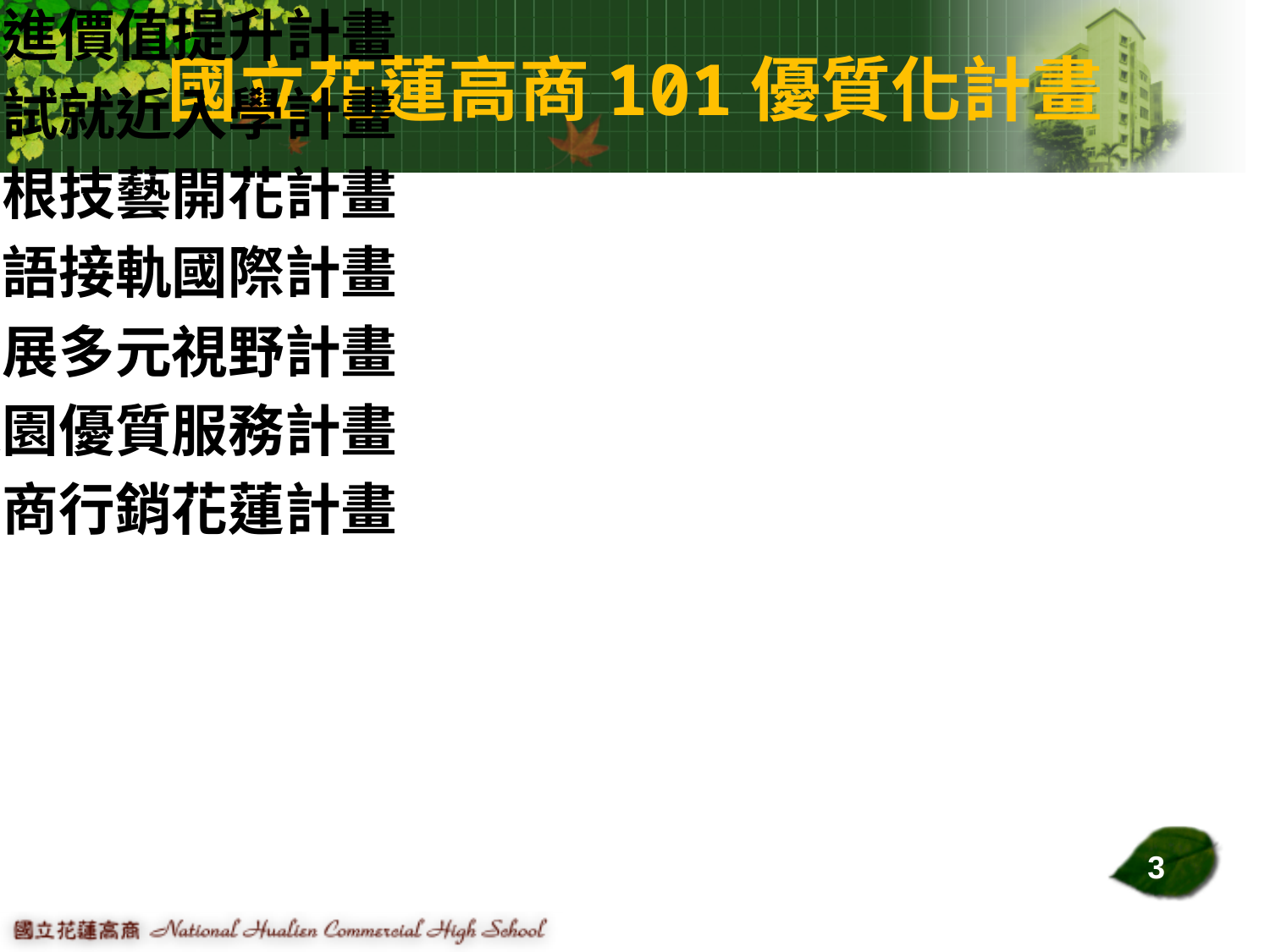

# 國立花蓮高商101優質化計畫
101-1教師精進價值提升計畫
101-2優質免試就近入學計畫
101-3技能紮根技藝開花計畫
101-4趣味英語接軌國際計畫
101-5活力發展多元視野計畫
101-6安全校園優質服務計畫
101-7創意花商行銷花蓮計畫